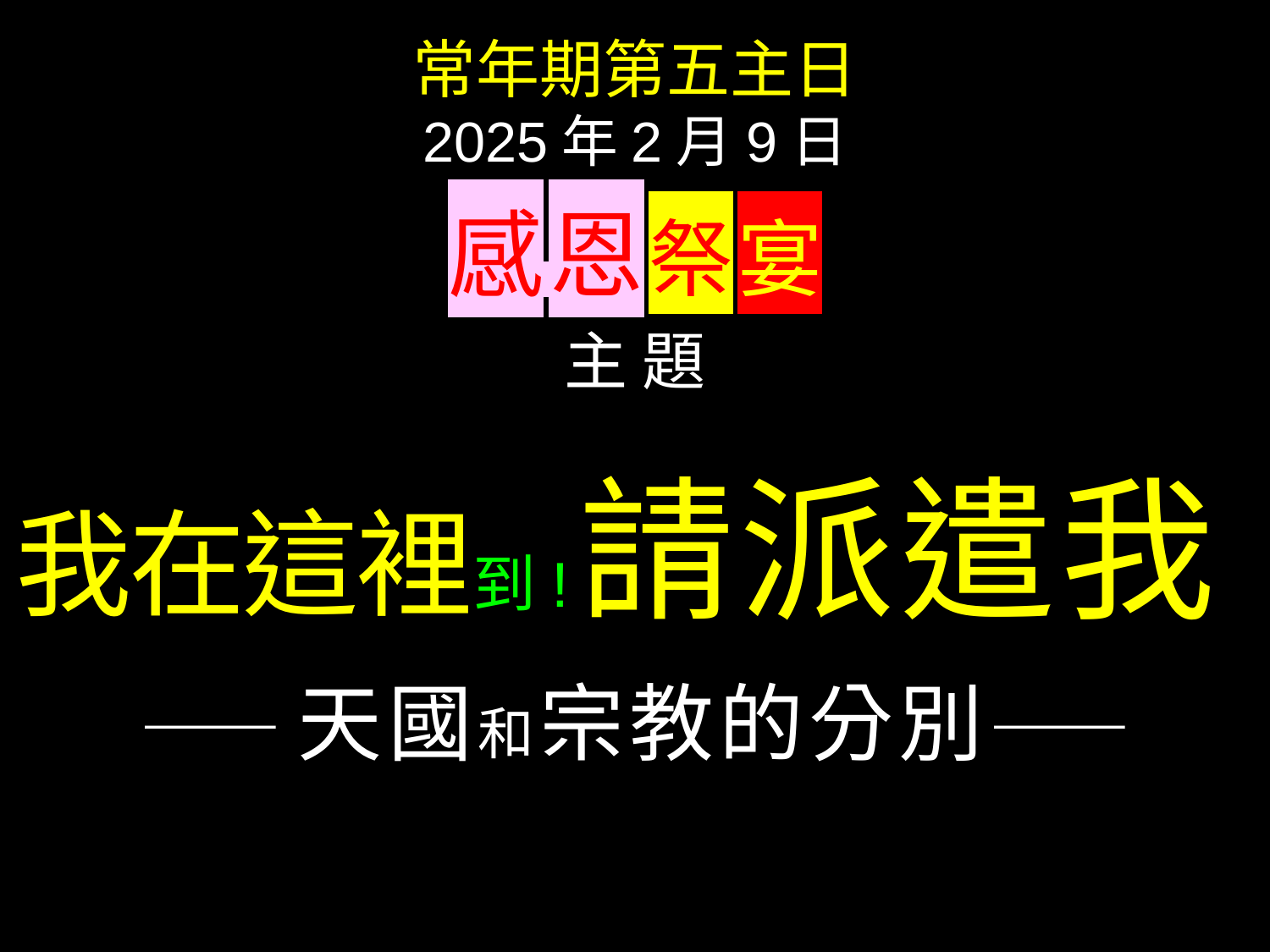

常年期第五主日
2025年2月9日
感 恩 祭 宴

主 題

我在這裡到! 請派遣我!
——天國和宗教的分別——